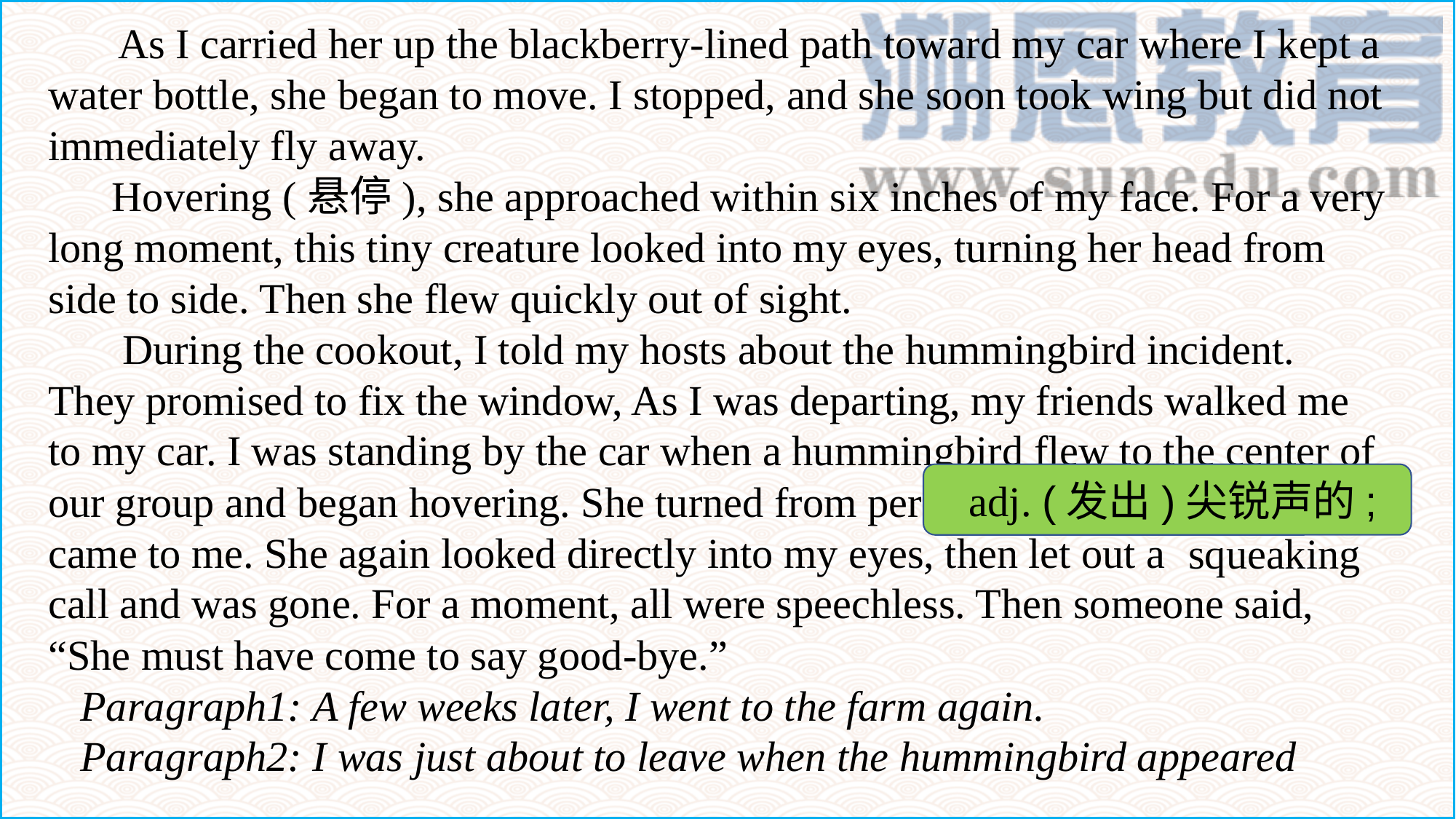

As I carried her up the blackberry-lined path toward my car where I kept a water bottle, she began to move. I stopped, and she soon took wing but did not immediately fly away.
   Hovering (悬停), she approached within six inches of my face. For a very long moment, this tiny creature looked into my eyes, turning her head from side to side. Then she flew quickly out of sight.
    During the cookout, I told my hosts about the hummingbird incident. They promised to fix the window, As I was departing, my friends walked me to my car. I was standing by the car when a hummingbird flew to the center of our group and began hovering. She turned from person to person until she came to me. She again looked directly into my eyes, then let out a                call and was gone. For a moment, all were speechless. Then someone said, “She must have come to say good-bye.”
Paragraph1: A few weeks later, I went to the farm again.
Paragraph2: I was just about to leave when the hummingbird appeared
 adj. (发出)尖锐声的;
squeaking